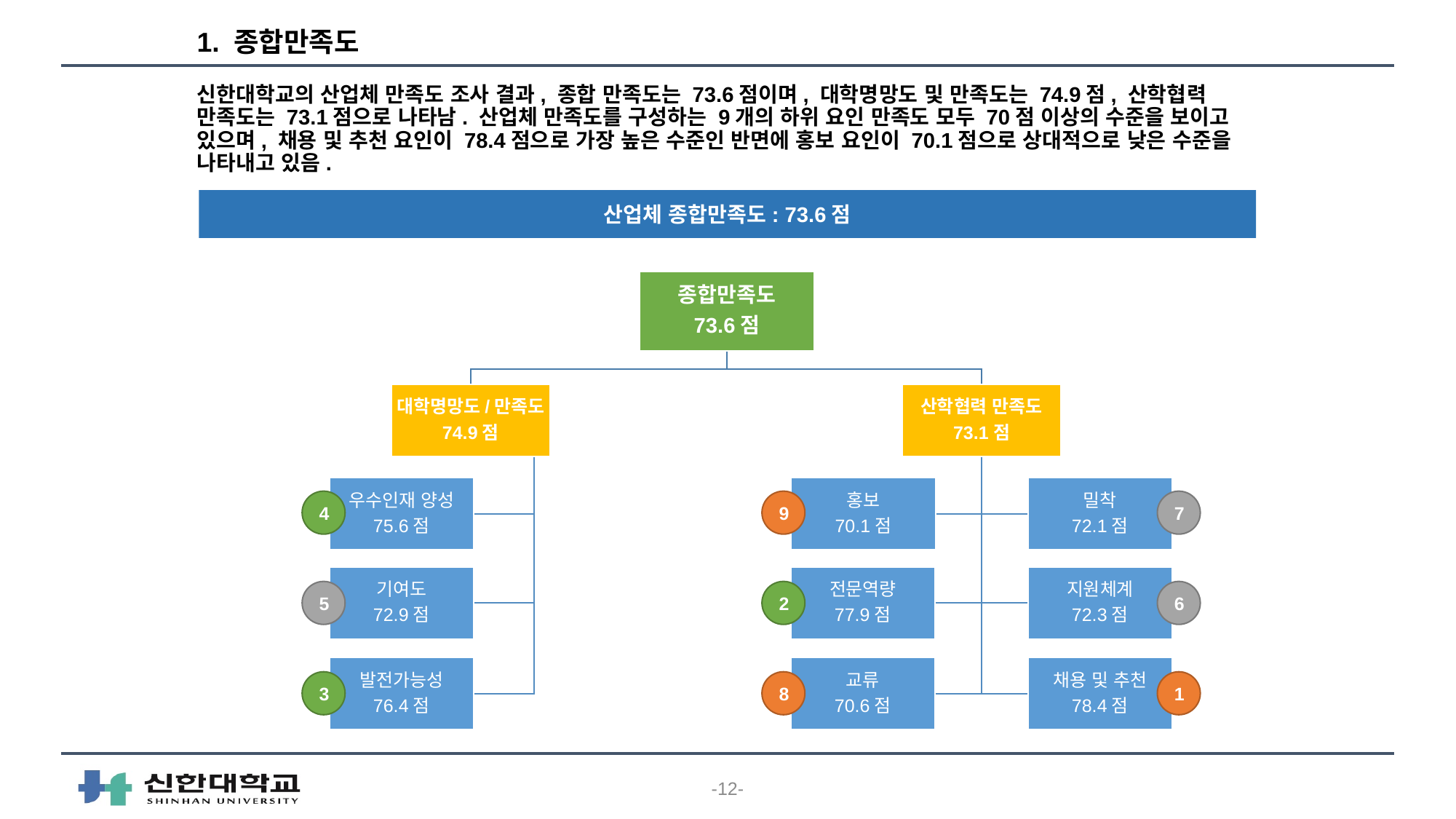

# 1. 종합만족도
신한대학교의 산업체 만족도 조사 결과, 종합 만족도는 73.6점이며, 대학명망도 및 만족도는 74.9점, 산학협력 만족도는 73.1점으로 나타남. 산업체 만족도를 구성하는 9개의 하위 요인 만족도 모두 70점 이상의 수준을 보이고 있으며, 채용 및 추천 요인이 78.4점으로 가장 높은 수준인 반면에 홍보 요인이 70.1점으로 상대적으로 낮은 수준을 나타내고 있음.
산업체 종합만족도: 73.6점
종합만족도
73.6점
대학명망도/만족도
74.9점
우수인재 양성
75.6점
기여도
72.9점
발전가능성
76.4점
산학협력 만족도
73.1점
홍보
70.1점
밀착
72.1점
전문역량
77.9점
지원체계
72.3점
교류
70.6점
채용 및 추천
78.4점
4
9
7
5
2
6
3
8
1
-12-